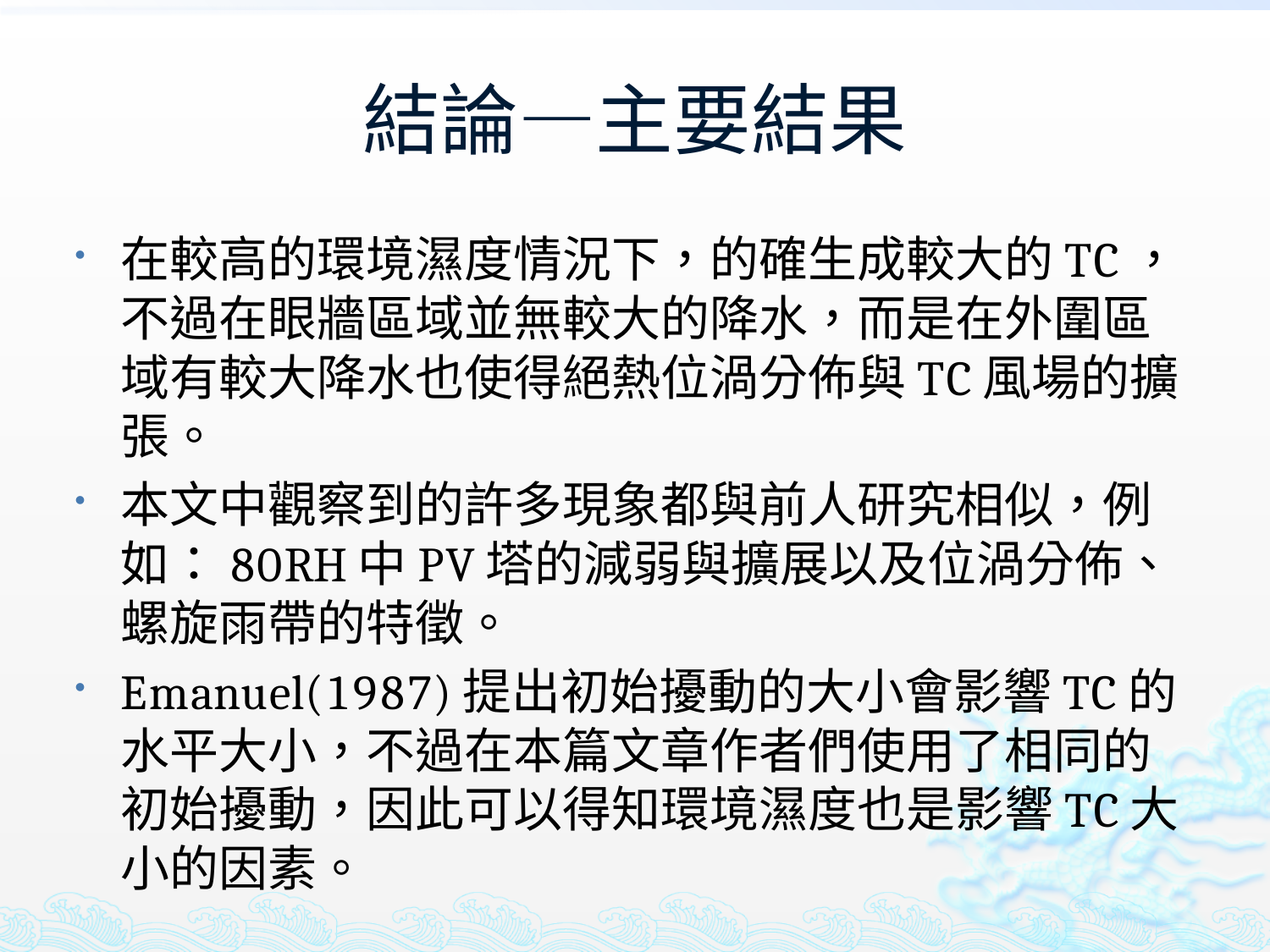

# 結論—主要結果
在較高的環境濕度情況下，的確生成較大的TC，不過在眼牆區域並無較大的降水，而是在外圍區域有較大降水也使得絕熱位渦分佈與TC風場的擴張。
本文中觀察到的許多現象都與前人研究相似，例如：80RH中PV塔的減弱與擴展以及位渦分佈、螺旋雨帶的特徵。
Emanuel(1987)提出初始擾動的大小會影響TC的水平大小，不過在本篇文章作者們使用了相同的初始擾動，因此可以得知環境濕度也是影響TC大小的因素。